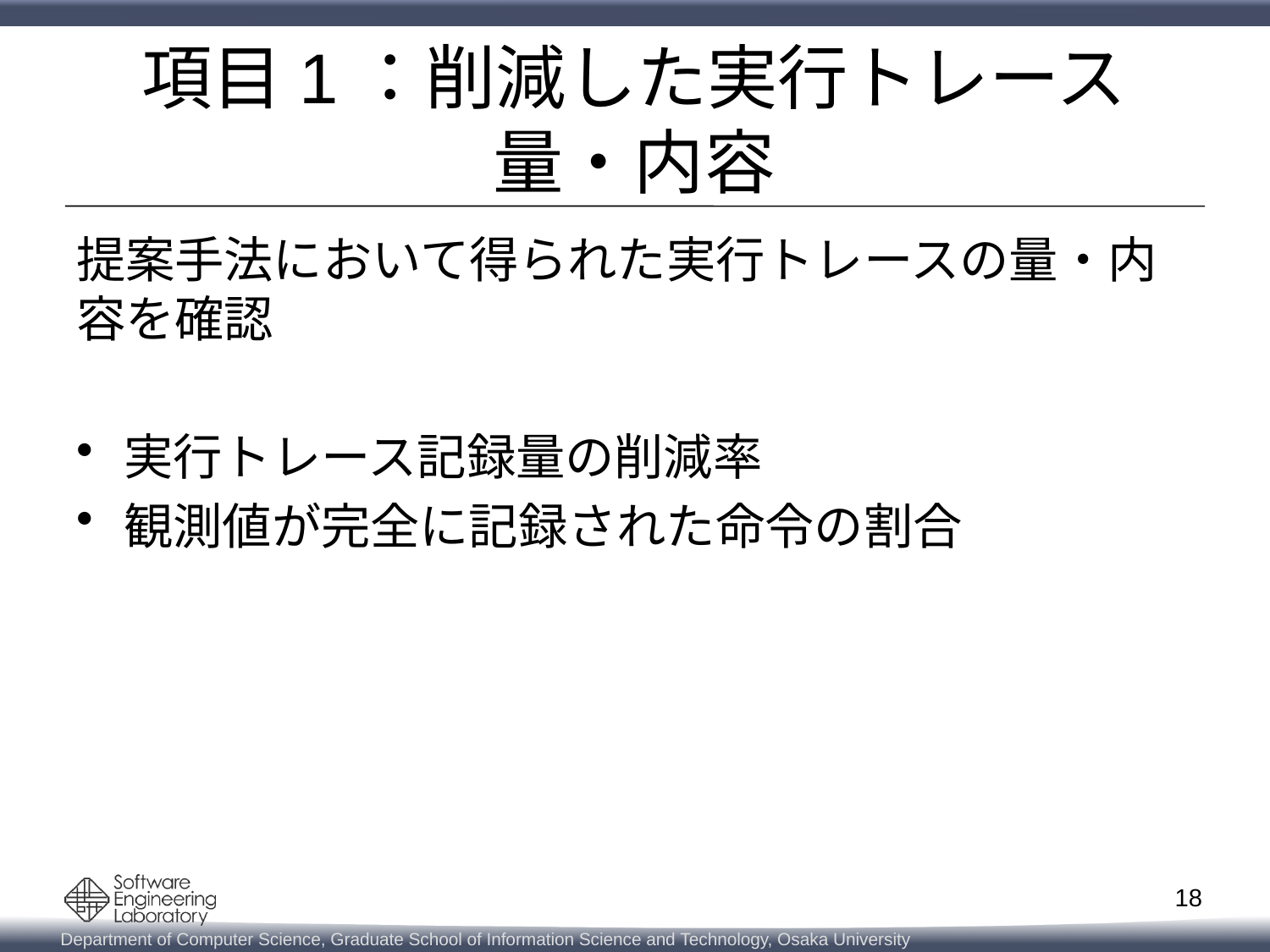

# 項目1：削減した実行トレース量・内容
提案手法において得られた実行トレースの量・内容を確認

実行トレース記録量の削減率
観測値が完全に記録された命令の割合

18